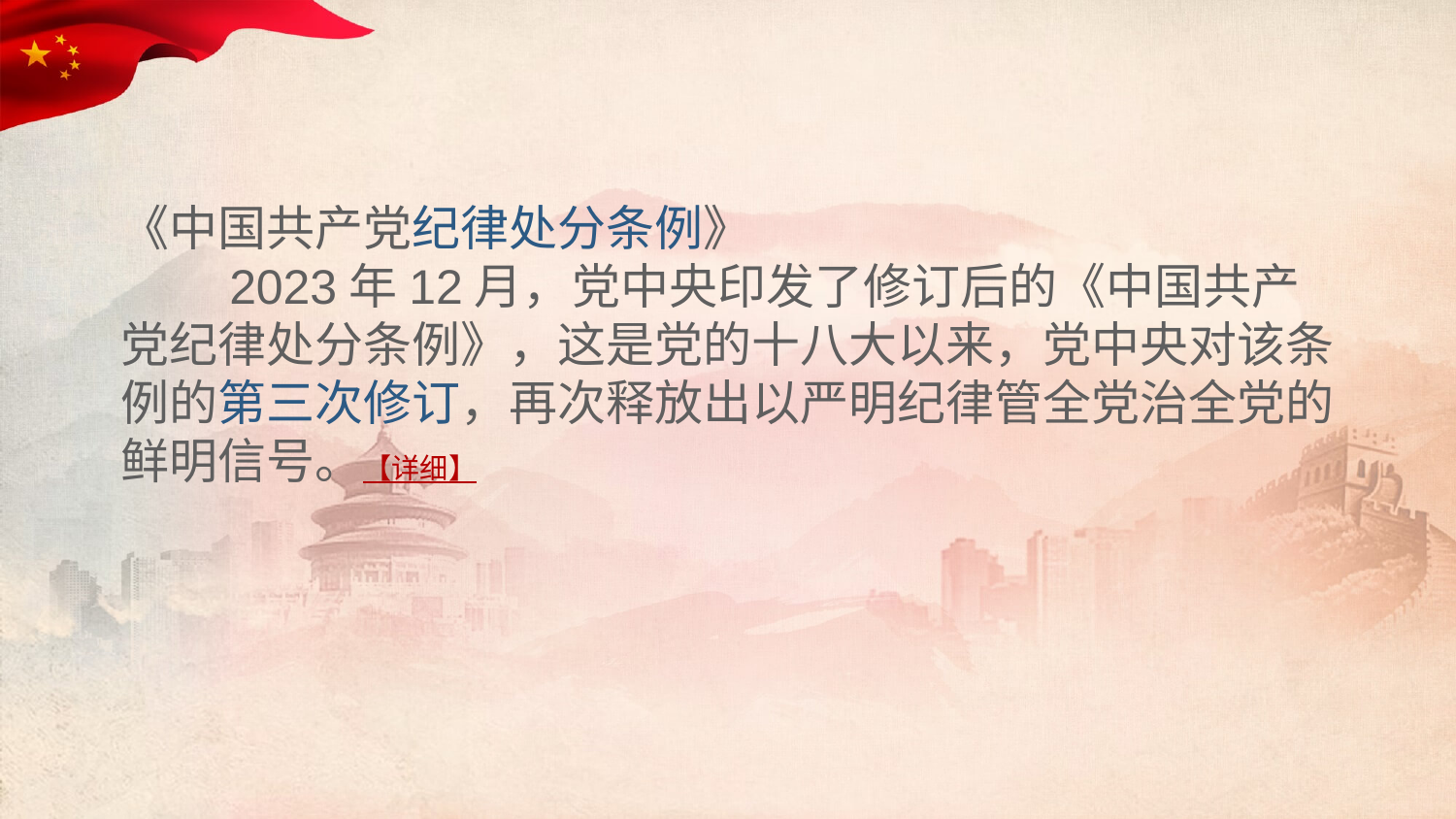

《中国共产党纪律处分条例》
　　2023年12月，党中央印发了修订后的《中国共产党纪律处分条例》，这是党的十八大以来，党中央对该条例的第三次修订，再次释放出以严明纪律管全党治全党的鲜明信号。【详细】